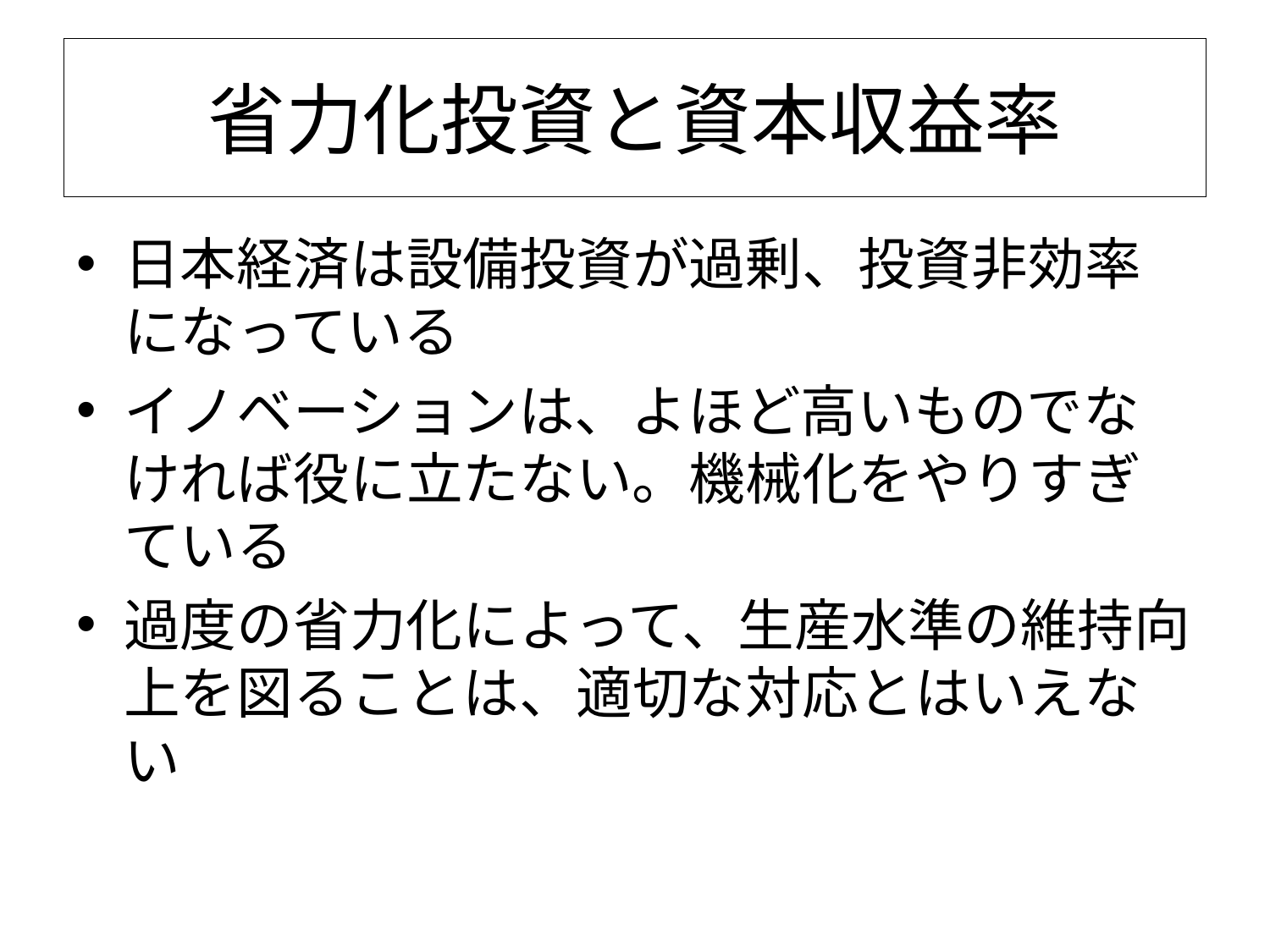

# 省力化投資と資本収益率
日本経済は設備投資が過剰、投資非効率になっている
イノベーションは、よほど高いものでなければ役に立たない。機械化をやりすぎている
過度の省力化によって、生産水準の維持向上を図ることは、適切な対応とはいえない